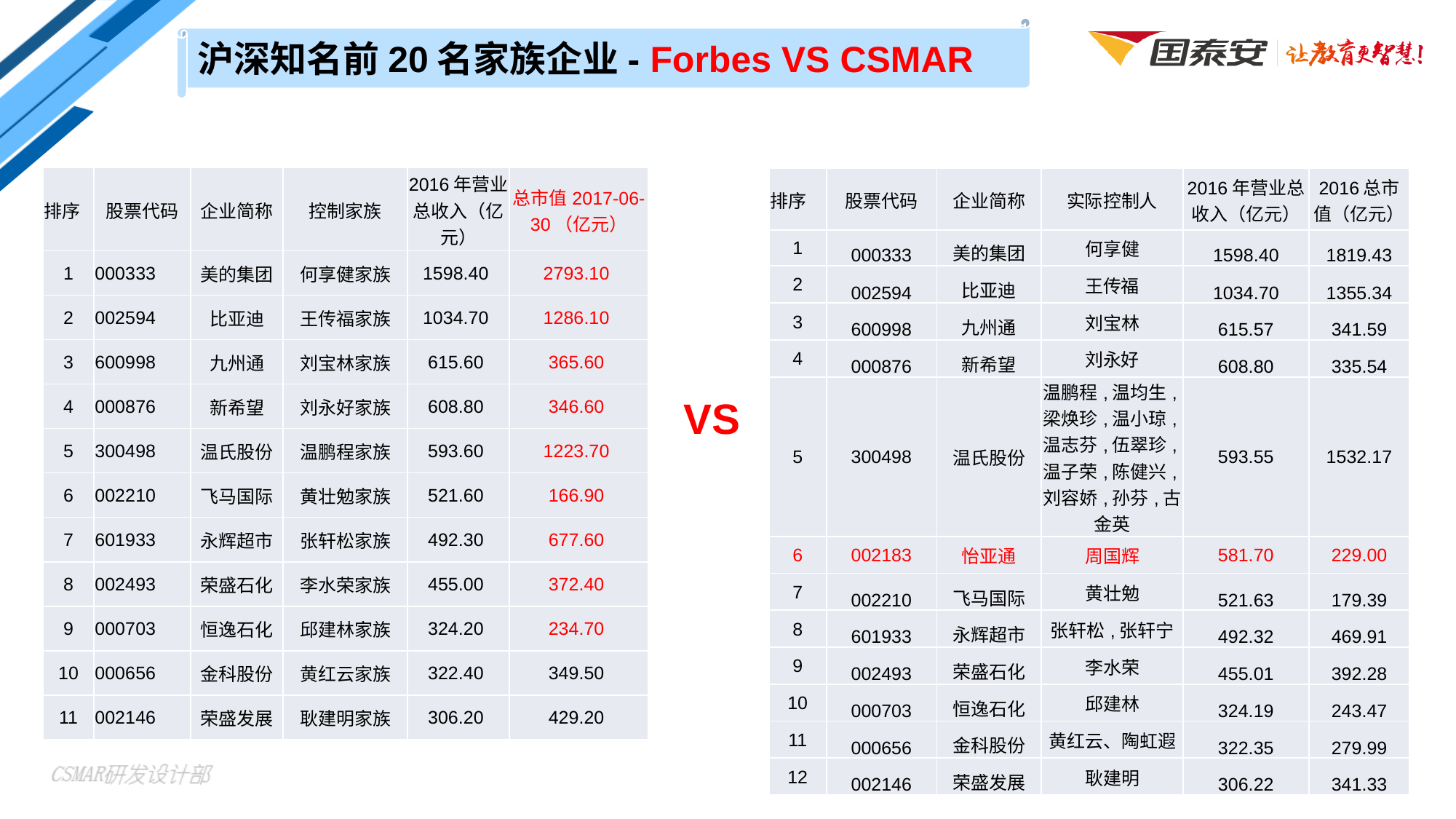

沪深知名前20名家族企业- Forbes VS CSMAR
| 排序 | 股票代码 | 企业简称 | 控制家族 | 2016年营业总收入（亿元） | 总市值2017-06-30（亿元） |
| --- | --- | --- | --- | --- | --- |
| 1 | 000333 | 美的集团 | 何享健家族 | 1598.40 | 2793.10 |
| 2 | 002594 | 比亚迪 | 王传福家族 | 1034.70 | 1286.10 |
| 3 | 600998 | 九州通 | 刘宝林家族 | 615.60 | 365.60 |
| 4 | 000876 | 新希望 | 刘永好家族 | 608.80 | 346.60 |
| 5 | 300498 | 温氏股份 | 温鹏程家族 | 593.60 | 1223.70 |
| 6 | 002210 | 飞马国际 | 黄壮勉家族 | 521.60 | 166.90 |
| 7 | 601933 | 永辉超市 | 张轩松家族 | 492.30 | 677.60 |
| 8 | 002493 | 荣盛石化 | 李水荣家族 | 455.00 | 372.40 |
| 9 | 000703 | 恒逸石化 | 邱建林家族 | 324.20 | 234.70 |
| 10 | 000656 | 金科股份 | 黄红云家族 | 322.40 | 349.50 |
| 11 | 002146 | 荣盛发展 | 耿建明家族 | 306.20 | 429.20 |
| 排序 | 股票代码 | 企业简称 | 实际控制人 | 2016年营业总收入（亿元） | 2016总市值（亿元） |
| --- | --- | --- | --- | --- | --- |
| 1 | 000333 | 美的集团 | 何享健 | 1598.40 | 1819.43 |
| 2 | 002594 | 比亚迪 | 王传福 | 1034.70 | 1355.34 |
| 3 | 600998 | 九州通 | 刘宝林 | 615.57 | 341.59 |
| 4 | 000876 | 新希望 | 刘永好 | 608.80 | 335.54 |
| 5 | 300498 | 温氏股份 | 温鹏程,温均生,梁焕珍,温小琼,温志芬,伍翠珍,温子荣,陈健兴,刘容娇,孙芬,古金英 | 593.55 | 1532.17 |
| 6 | 002183 | 怡亚通 | 周国辉 | 581.70 | 229.00 |
| 7 | 002210 | 飞马国际 | 黄壮勉 | 521.63 | 179.39 |
| 8 | 601933 | 永辉超市 | 张轩松,张轩宁 | 492.32 | 469.91 |
| 9 | 002493 | 荣盛石化 | 李水荣 | 455.01 | 392.28 |
| 10 | 000703 | 恒逸石化 | 邱建林 | 324.19 | 243.47 |
| 11 | 000656 | 金科股份 | 黄红云、陶虹遐 | 322.35 | 279.99 |
| 12 | 002146 | 荣盛发展 | 耿建明 | 306.22 | 341.33 |
VS
43